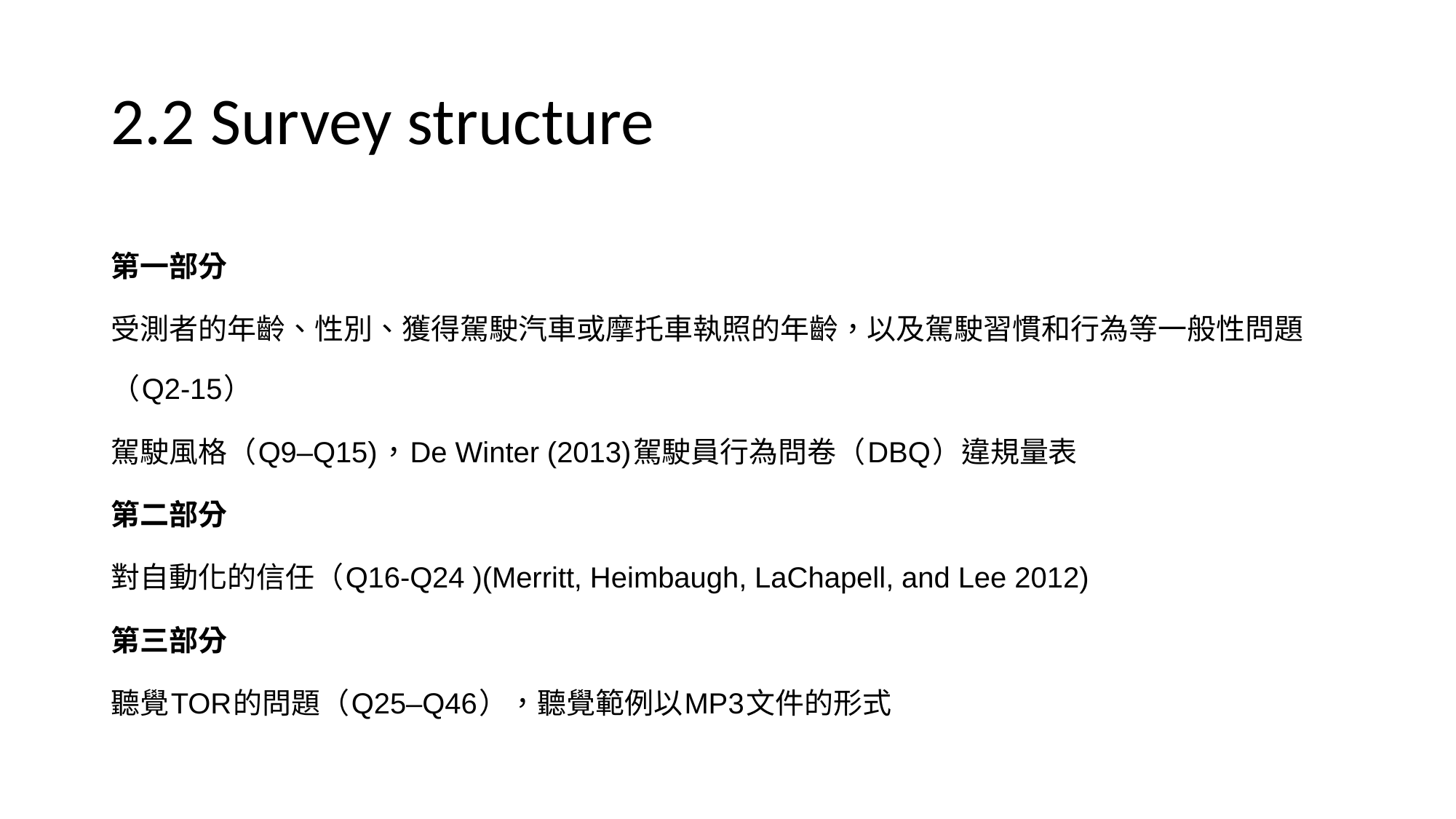

# 2.2 Survey structure
第一部分
受測者的年齡、性別、獲得駕駛汽車或摩托車執照的年齡，以及駕駛習慣和行為等一般性問題（Q2-15）
駕駛風格（Q9–Q15)，De Winter (2013)駕駛員行為問卷（DBQ）違規量表
第二部分
對自動化的信任（Q16-Q24 )(Merritt, Heimbaugh, LaChapell, and Lee 2012)
第三部分
聽覺TOR的問題（Q25–Q46），聽覺範例以MP3文件的形式